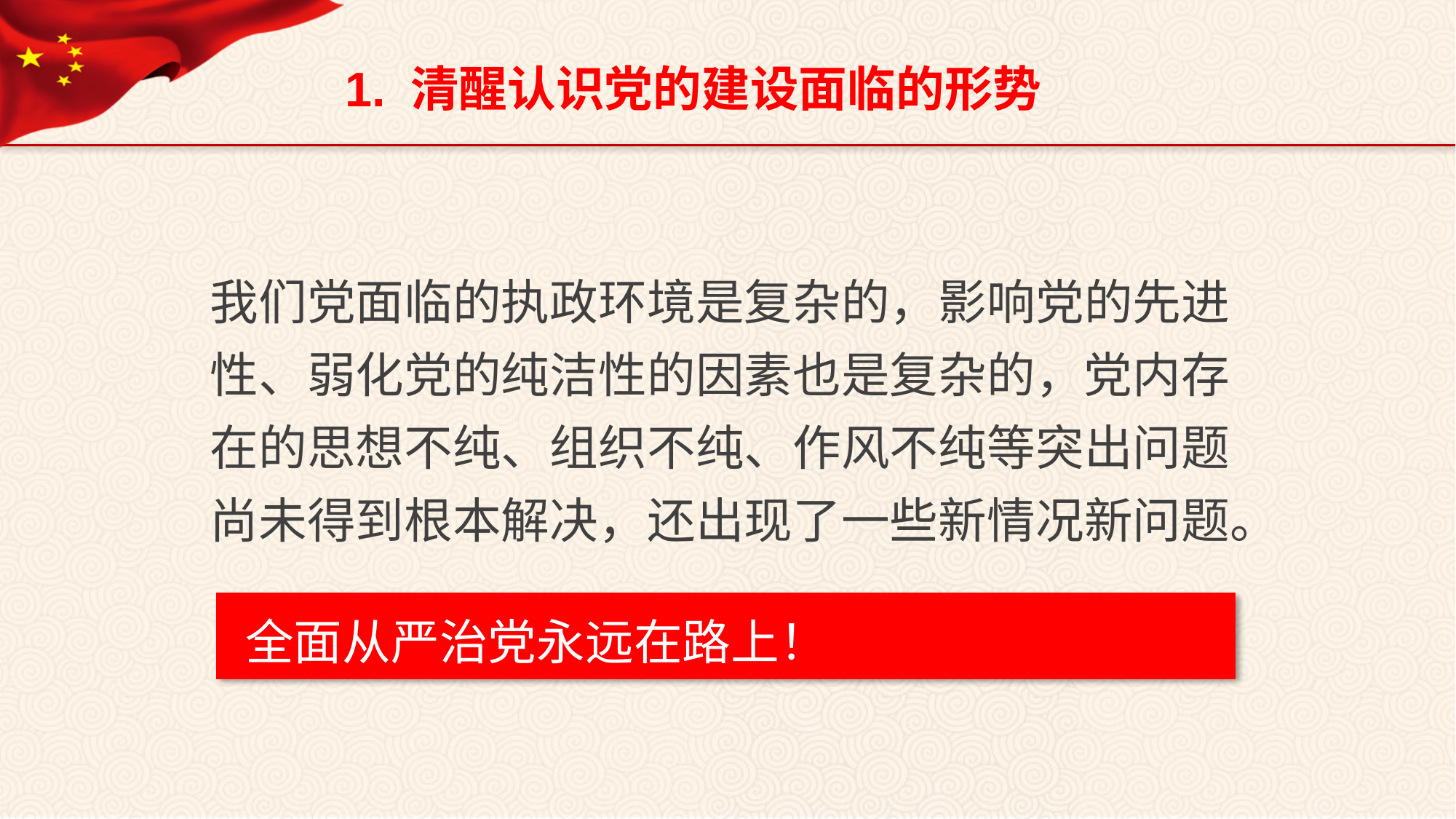

1. 清醒认识党的建设面临的形势
我们党面临的执政环境是复杂的，影响党的先进性、弱化党的纯洁性的因素也是复杂的，党内存在的思想不纯、组织不纯、作风不纯等突出问题尚未得到根本解决，还出现了一些新情况新问题。
全面从严治党永远在路上！